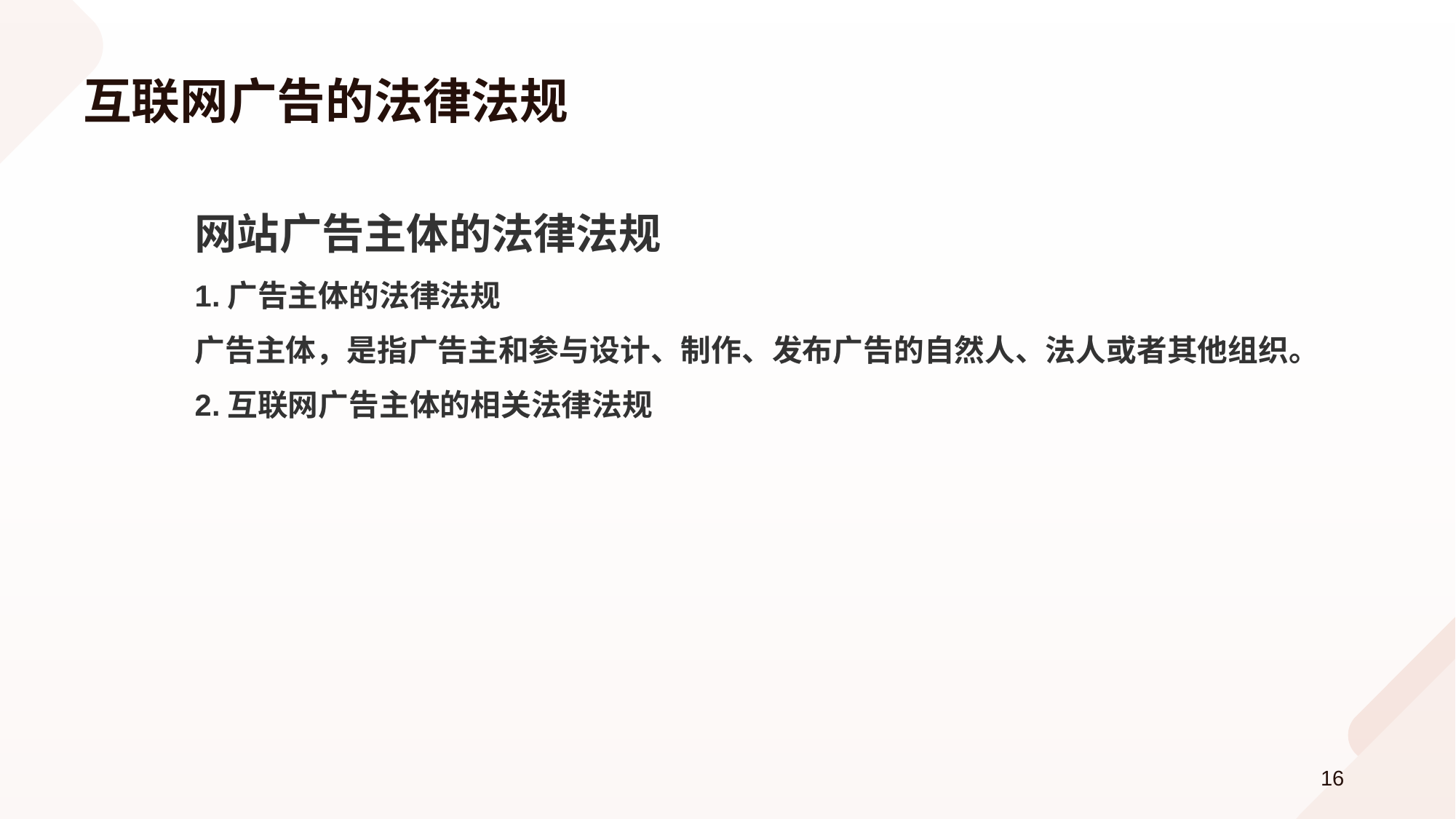

网站广告主体的法律法规
1.广告主体的法律法规
广告主体，是指广告主和参与设计、制作、发布广告的自然人、法人或者其他组织。
2.互联网广告主体的相关法律法规

# 互联网广告的法律法规
16